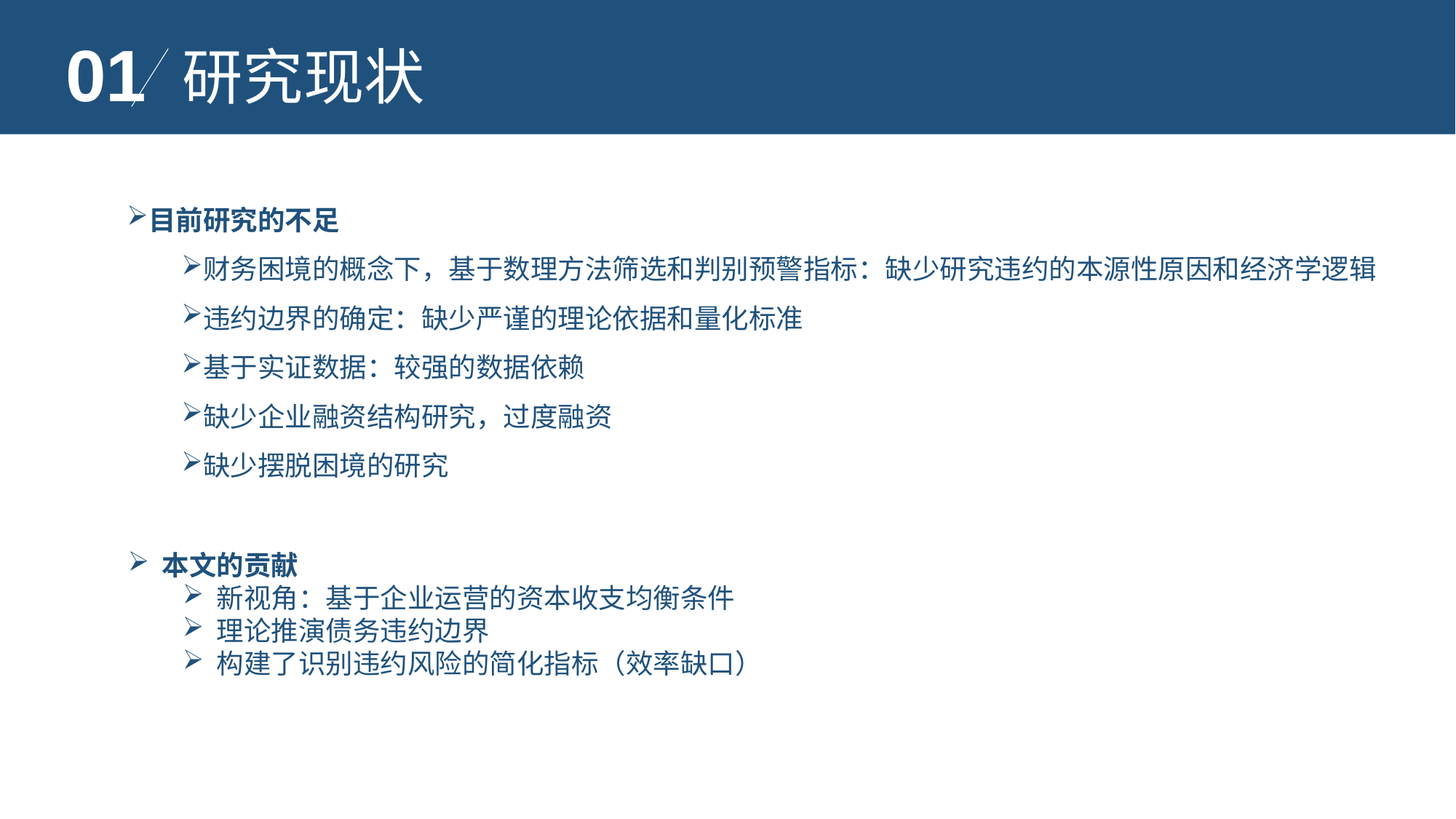

01
研究现状
目前研究的不足
财务困境的概念下，基于数理方法筛选和判别预警指标：缺少研究违约的本源性原因和经济学逻辑
违约边界的确定：缺少严谨的理论依据和量化标准
基于实证数据：较强的数据依赖
缺少企业融资结构研究，过度融资
缺少摆脱困境的研究
本文的贡献
新视角：基于企业运营的资本收支均衡条件
理论推演债务违约边界
构建了识别违约风险的简化指标（效率缺口）